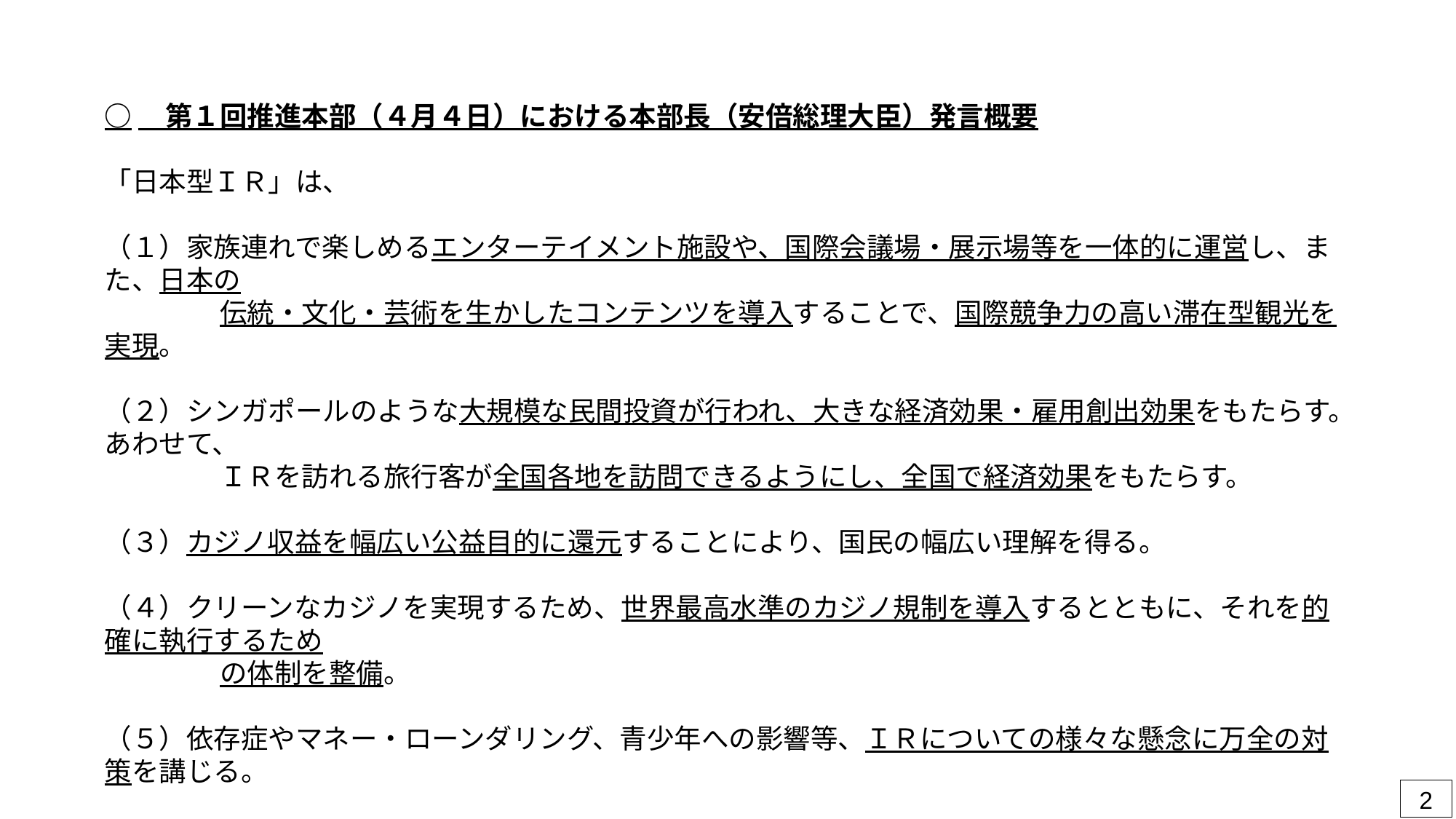

○　第１回推進本部（４月４日）における本部長（安倍総理大臣）発言概要

「日本型ＩＲ」は、

（１）家族連れで楽しめるエンターテイメント施設や、国際会議場・展示場等を一体的に運営し、また、日本の
　　　　 伝統・文化・芸術を生かしたコンテンツを導入することで、国際競争力の高い滞在型観光を実現。

（２）シンガポールのような大規模な民間投資が行われ、大きな経済効果・雇用創出効果をもたらす。あわせて、
　　　　 ＩＲを訪れる旅行客が全国各地を訪問できるようにし、全国で経済効果をもたらす。

（３）カジノ収益を幅広い公益目的に還元することにより、国民の幅広い理解を得る。

（４）クリーンなカジノを実現するため、世界最高水準のカジノ規制を導入するとともに、それを的確に執行するため
　　　　 の体制を整備。

（５）依存症やマネー・ローンダリング、青少年への影響等、ＩＲについての様々な懸念に万全の対策を講じる。

これらを通じ、クリーンなカジノを含んだ、魅力ある「日本型ＩＲ」を創り上げたい。

2